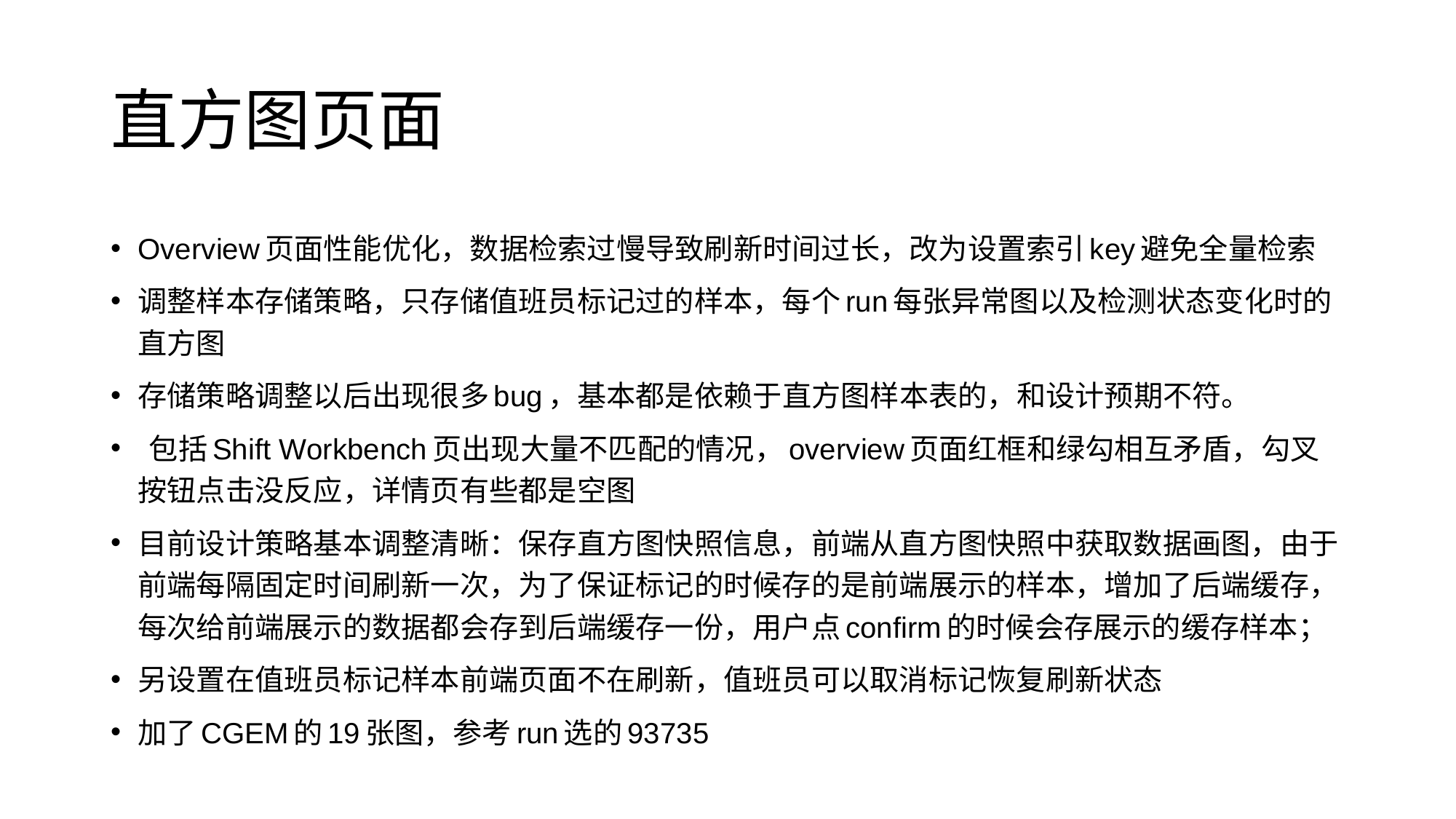

# 直方图页面
Overview页面性能优化，数据检索过慢导致刷新时间过长，改为设置索引key避免全量检索
调整样本存储策略，只存储值班员标记过的样本，每个run每张异常图以及检测状态变化时的直方图
存储策略调整以后出现很多bug，基本都是依赖于直方图样本表的，和设计预期不符。
 包括Shift Workbench页出现大量不匹配的情况，overview页面红框和绿勾相互矛盾，勾叉按钮点击没反应，详情页有些都是空图
目前设计策略基本调整清晰：保存直方图快照信息，前端从直方图快照中获取数据画图，由于前端每隔固定时间刷新一次，为了保证标记的时候存的是前端展示的样本，增加了后端缓存，每次给前端展示的数据都会存到后端缓存一份，用户点confirm的时候会存展示的缓存样本；
另设置在值班员标记样本前端页面不在刷新，值班员可以取消标记恢复刷新状态
加了CGEM的19张图，参考run选的93735